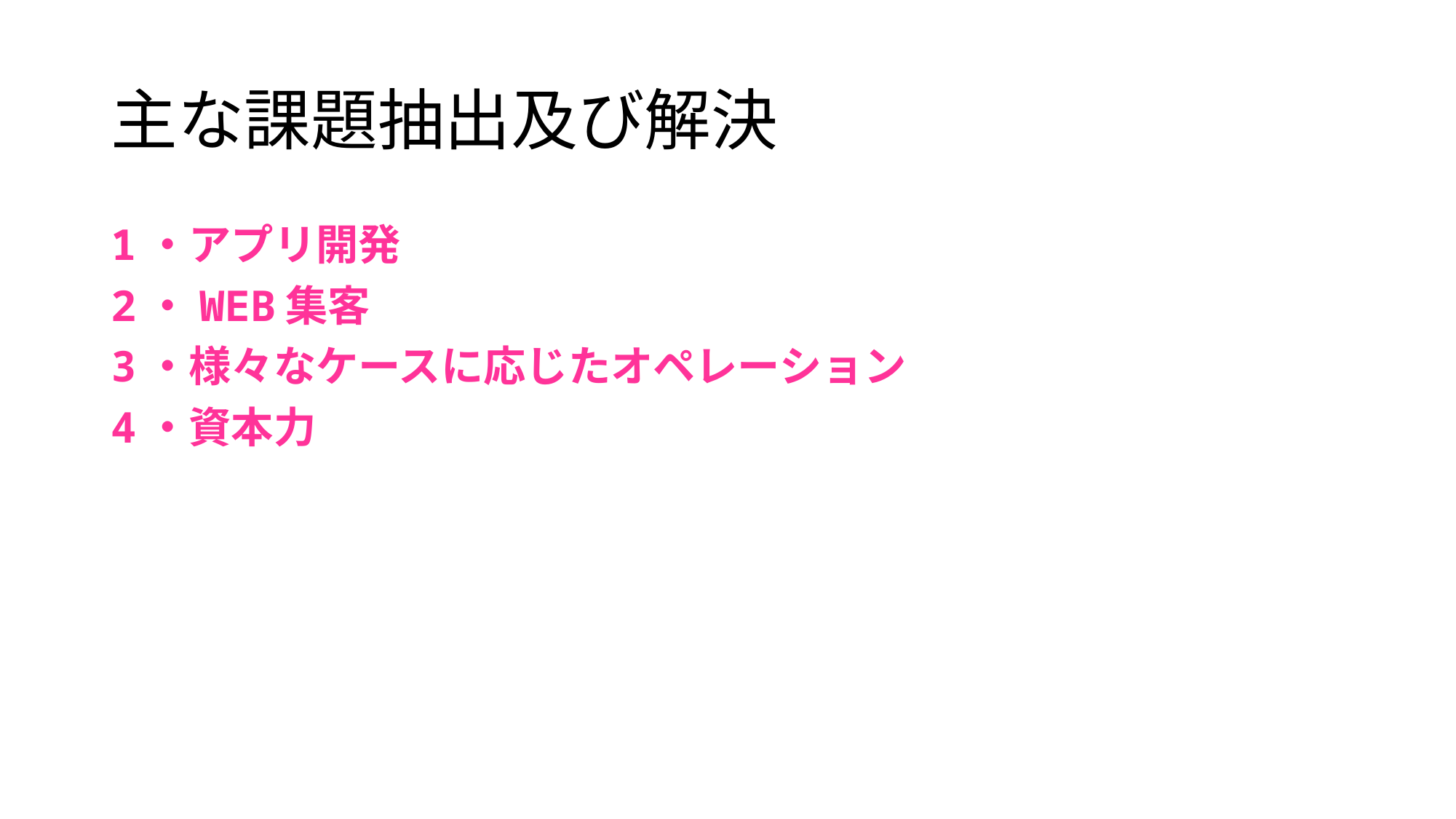

# 主な課題抽出及び解決
1・アプリ開発
2・WEB集客
3・様々なケースに応じたオペレーション
4・資本力